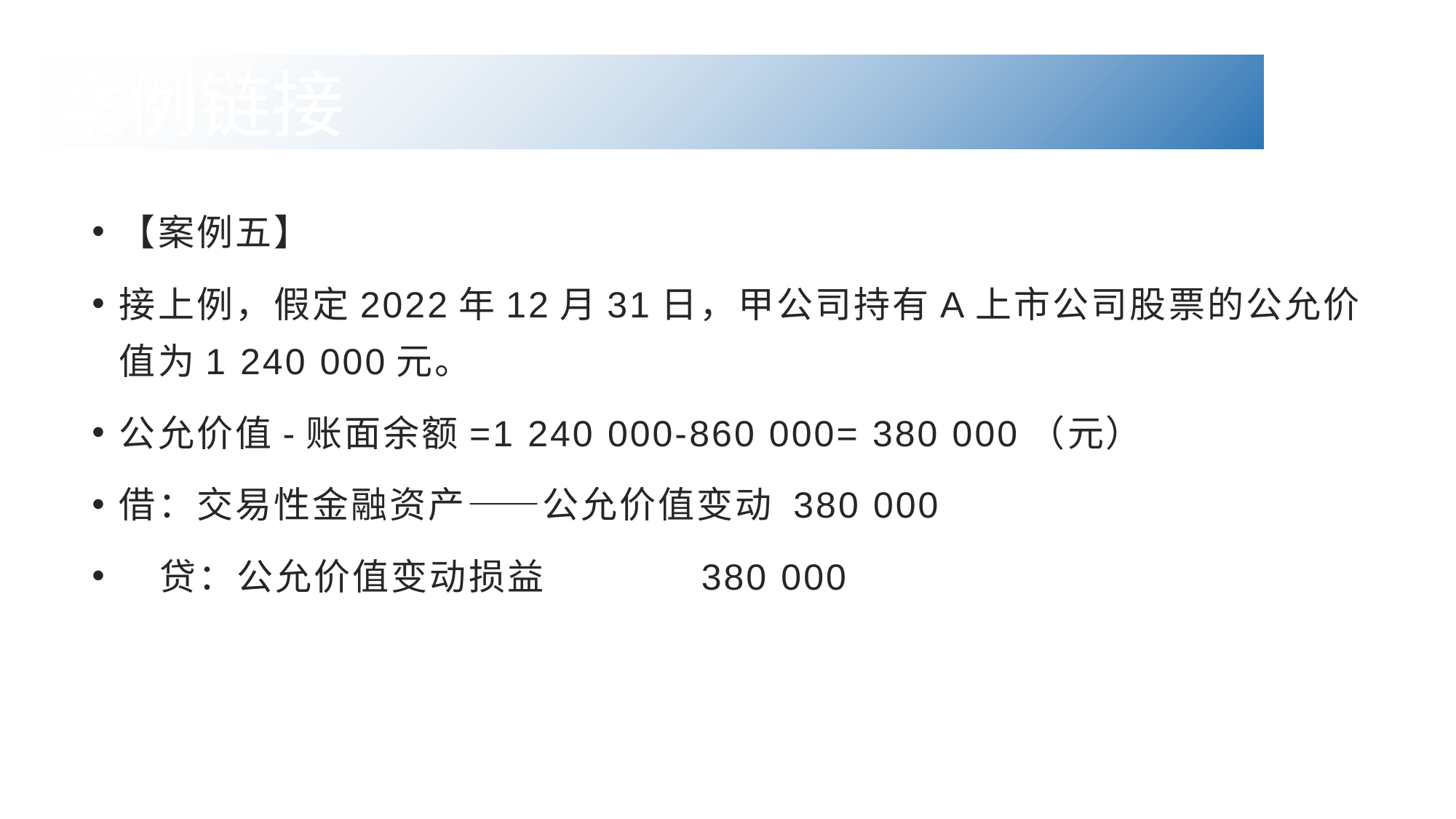

案例链接
【案例五】
接上例，假定2022年12月31日，甲公司持有A上市公司股票的公允价值为1 240 000元。
公允价值-账面余额=1 240 000-860 000= 380 000（元）
借：交易性金融资产——公允价值变动 380 000
   贷：公允价值变动损益              380 000